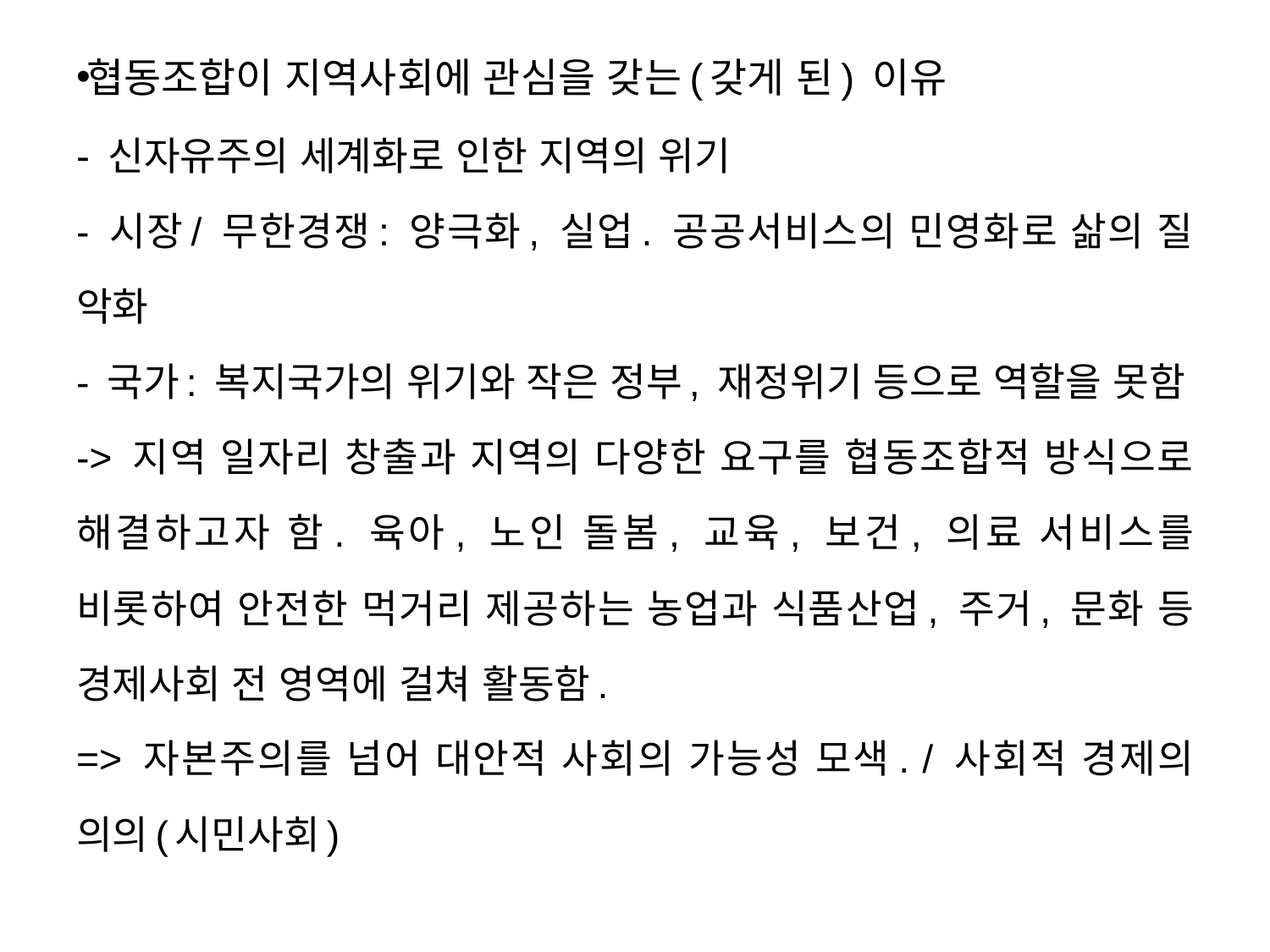

협동조합이 지역사회에 관심을 갖는(갖게 된) 이유
- 신자유주의 세계화로 인한 지역의 위기
- 시장/ 무한경쟁: 양극화, 실업. 공공서비스의 민영화로 삶의 질 악화
- 국가: 복지국가의 위기와 작은 정부, 재정위기 등으로 역할을 못함
-> 지역 일자리 창출과 지역의 다양한 요구를 협동조합적 방식으로 해결하고자 함. 육아, 노인 돌봄, 교육, 보건, 의료 서비스를 비롯하여 안전한 먹거리 제공하는 농업과 식품산업, 주거, 문화 등 경제사회 전 영역에 걸쳐 활동함.
=> 자본주의를 넘어 대안적 사회의 가능성 모색. / 사회적 경제의 의의(시민사회)